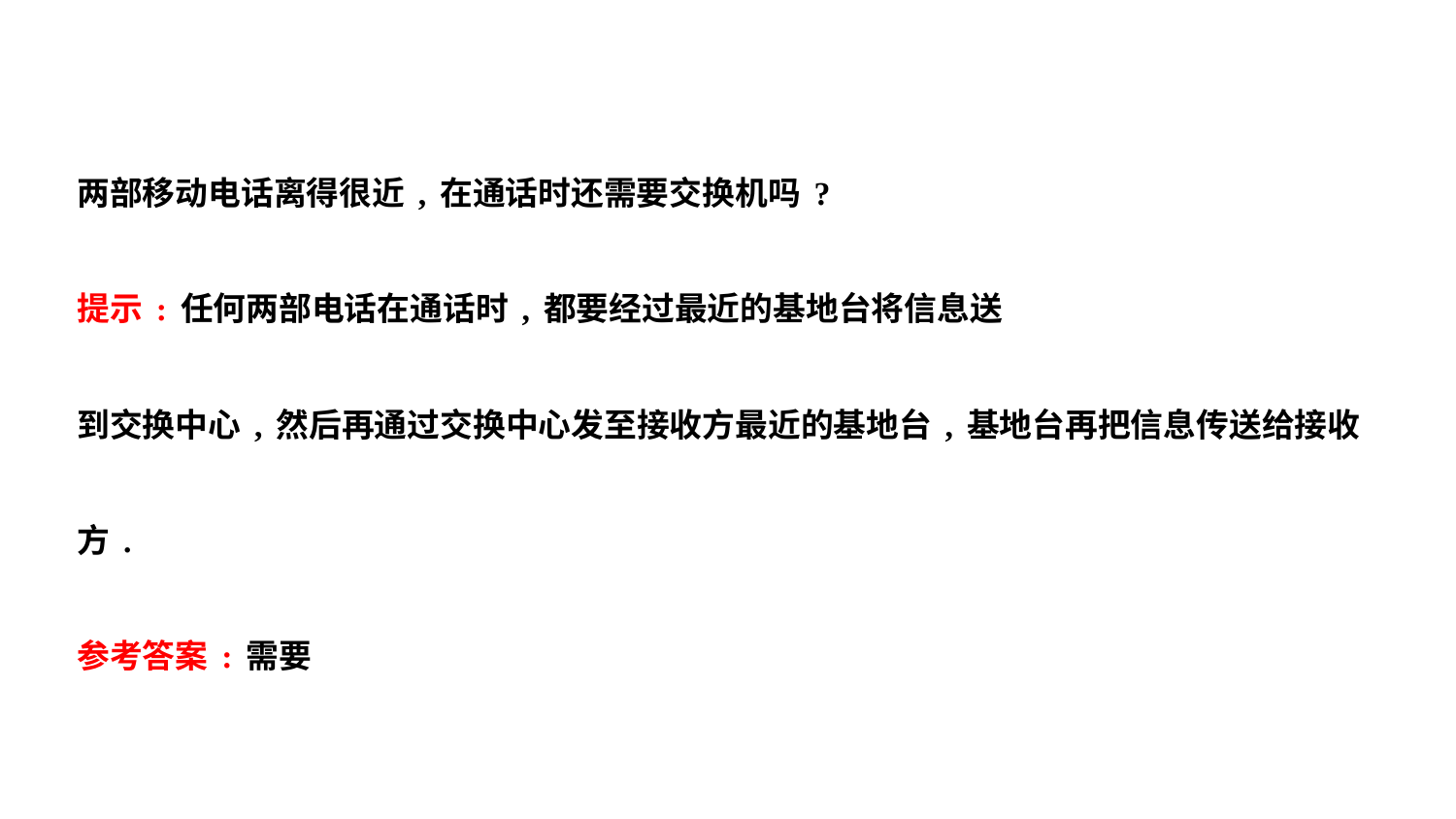

两部移动电话离得很近,在通话时还需要交换机吗?
提示:任何两部电话在通话时,都要经过最近的基地台将信息送
到交换中心,然后再通过交换中心发至接收方最近的基地台,基地台再把信息传送给接收方.
参考答案:需要